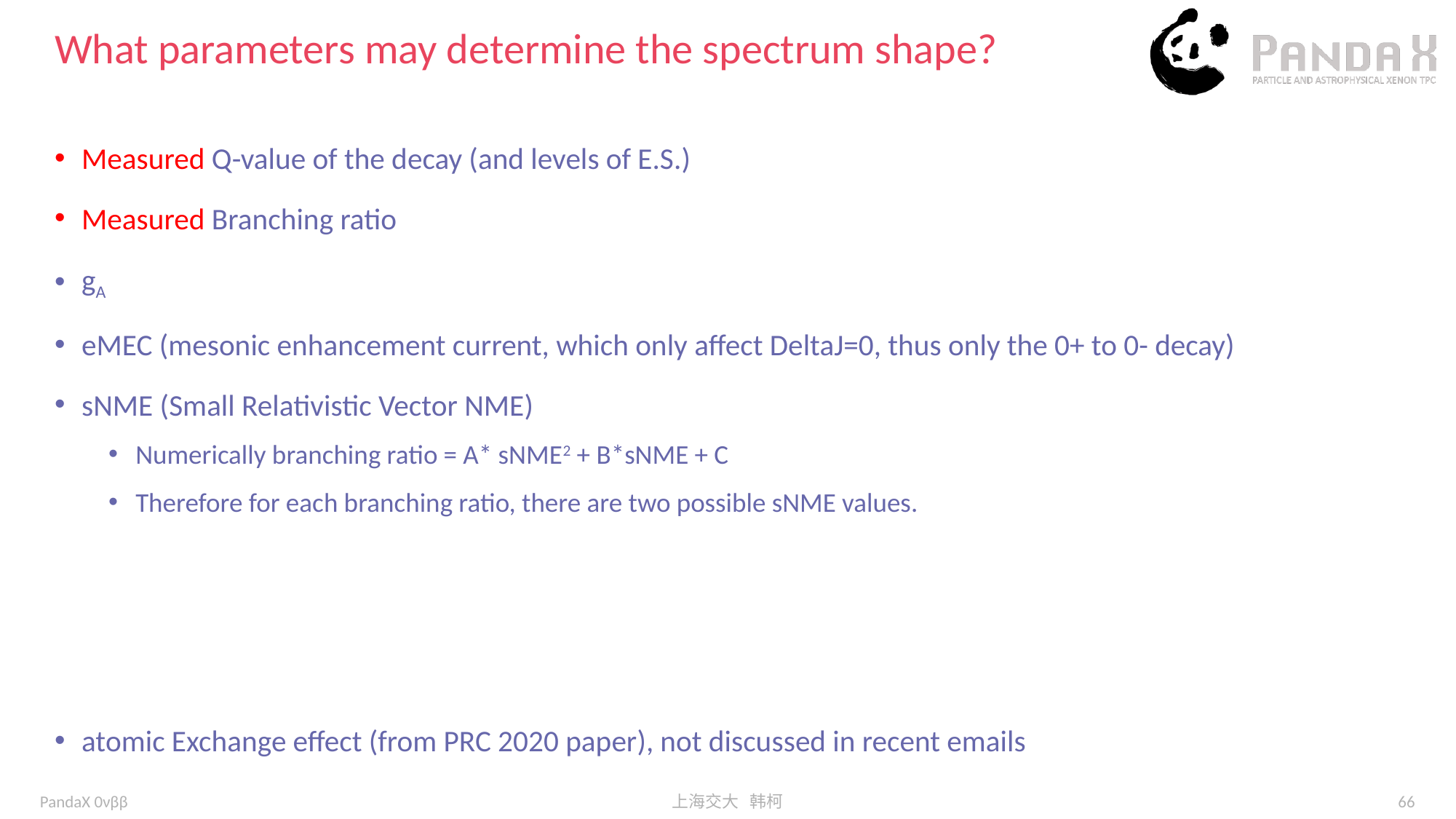

# What parameters may determine the spectrum shape?
Measured Q-value of the decay (and levels of E.S.)
Measured Branching ratio
gA
eMEC (mesonic enhancement current, which only affect DeltaJ=0, thus only the 0+ to 0- decay)
sNME (Small Relativistic Vector NME)
Numerically branching ratio = A* sNME2 + B*sNME + C
Therefore for each branching ratio, there are two possible sNME values.

atomic Exchange effect (from PRC 2020 paper), not discussed in recent emails

PandaX 0νββ
上海交大  韩柯
66